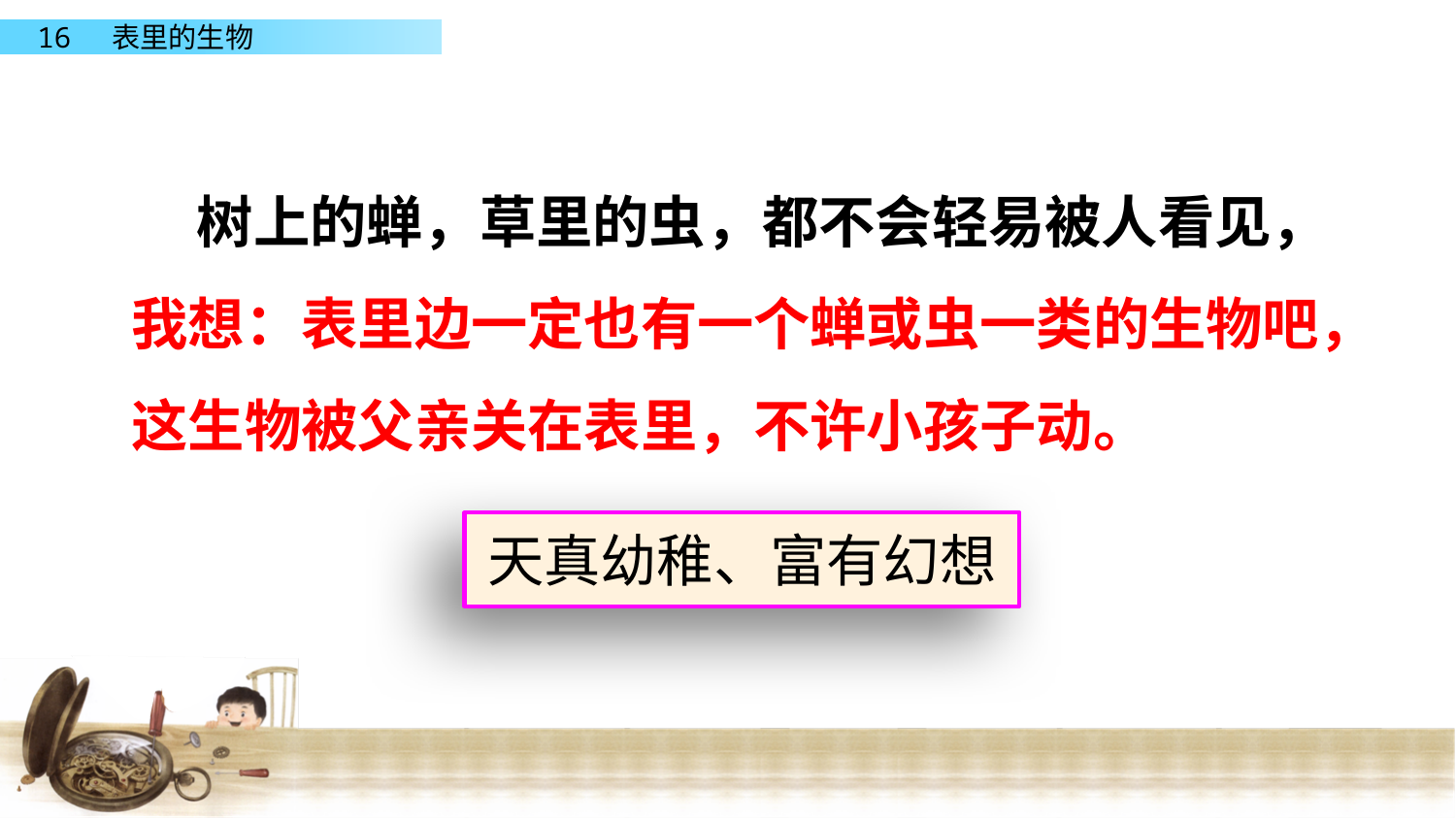

树上的蝉，草里的虫，都不会轻易被人看见，我想：表里边一定也有一个蝉或虫一类的生物吧，这生物被父亲关在表里，不许小孩子动。
天真幼稚、富有幻想